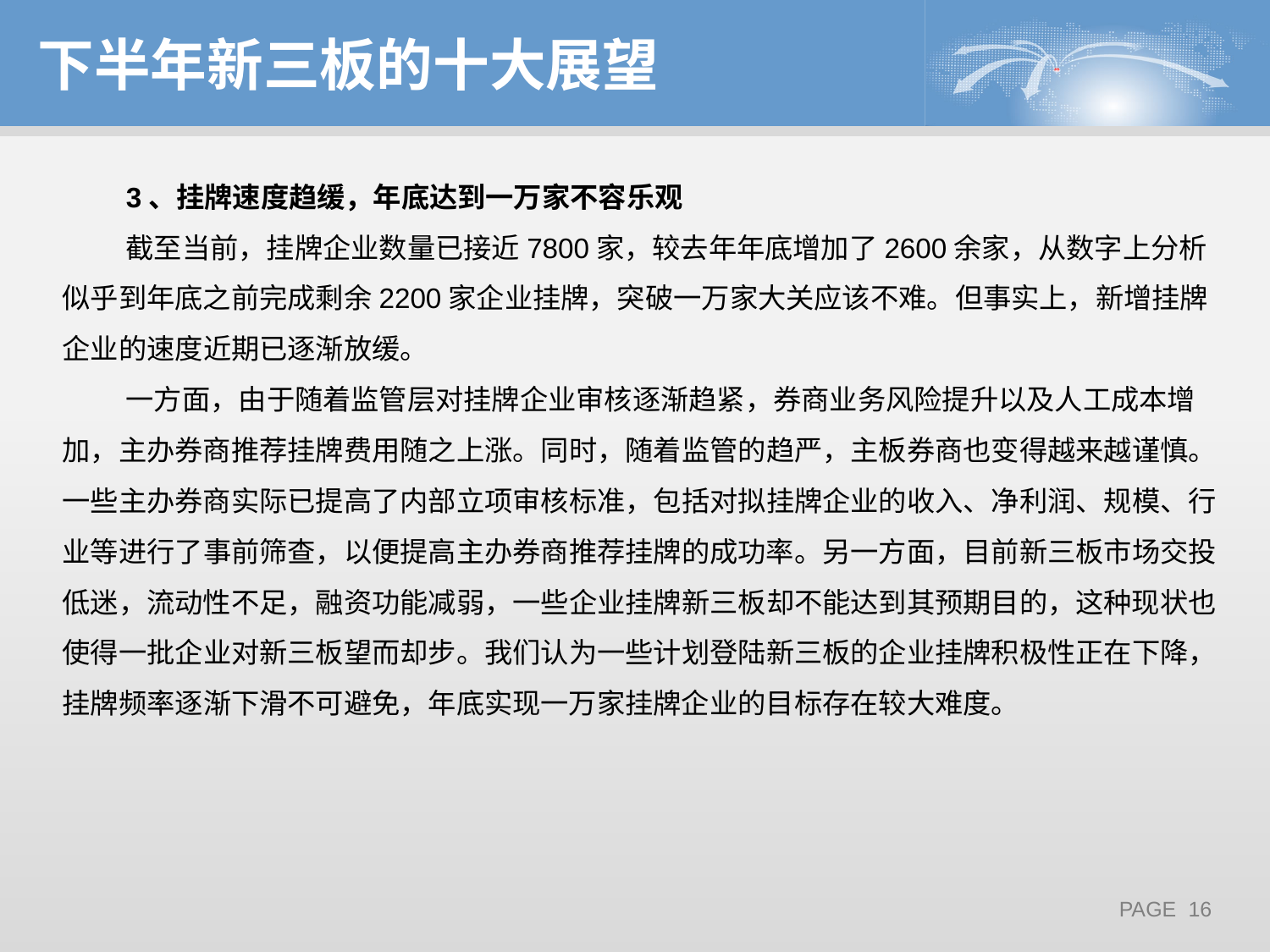

下半年新三板的十大展望
3、挂牌速度趋缓，年底达到一万家不容乐观
截至当前，挂牌企业数量已接近7800家，较去年年底增加了2600余家，从数字上分析似乎到年底之前完成剩余2200家企业挂牌，突破一万家大关应该不难。但事实上，新增挂牌企业的速度近期已逐渐放缓。
一方面，由于随着监管层对挂牌企业审核逐渐趋紧，券商业务风险提升以及人工成本增加，主办券商推荐挂牌费用随之上涨。同时，随着监管的趋严，主板券商也变得越来越谨慎。一些主办券商实际已提高了内部立项审核标准，包括对拟挂牌企业的收入、净利润、规模、行业等进行了事前筛查，以便提高主办券商推荐挂牌的成功率。另一方面，目前新三板市场交投低迷，流动性不足，融资功能减弱，一些企业挂牌新三板却不能达到其预期目的，这种现状也使得一批企业对新三板望而却步。我们认为一些计划登陆新三板的企业挂牌积极性正在下降，挂牌频率逐渐下滑不可避免，年底实现一万家挂牌企业的目标存在较大难度。